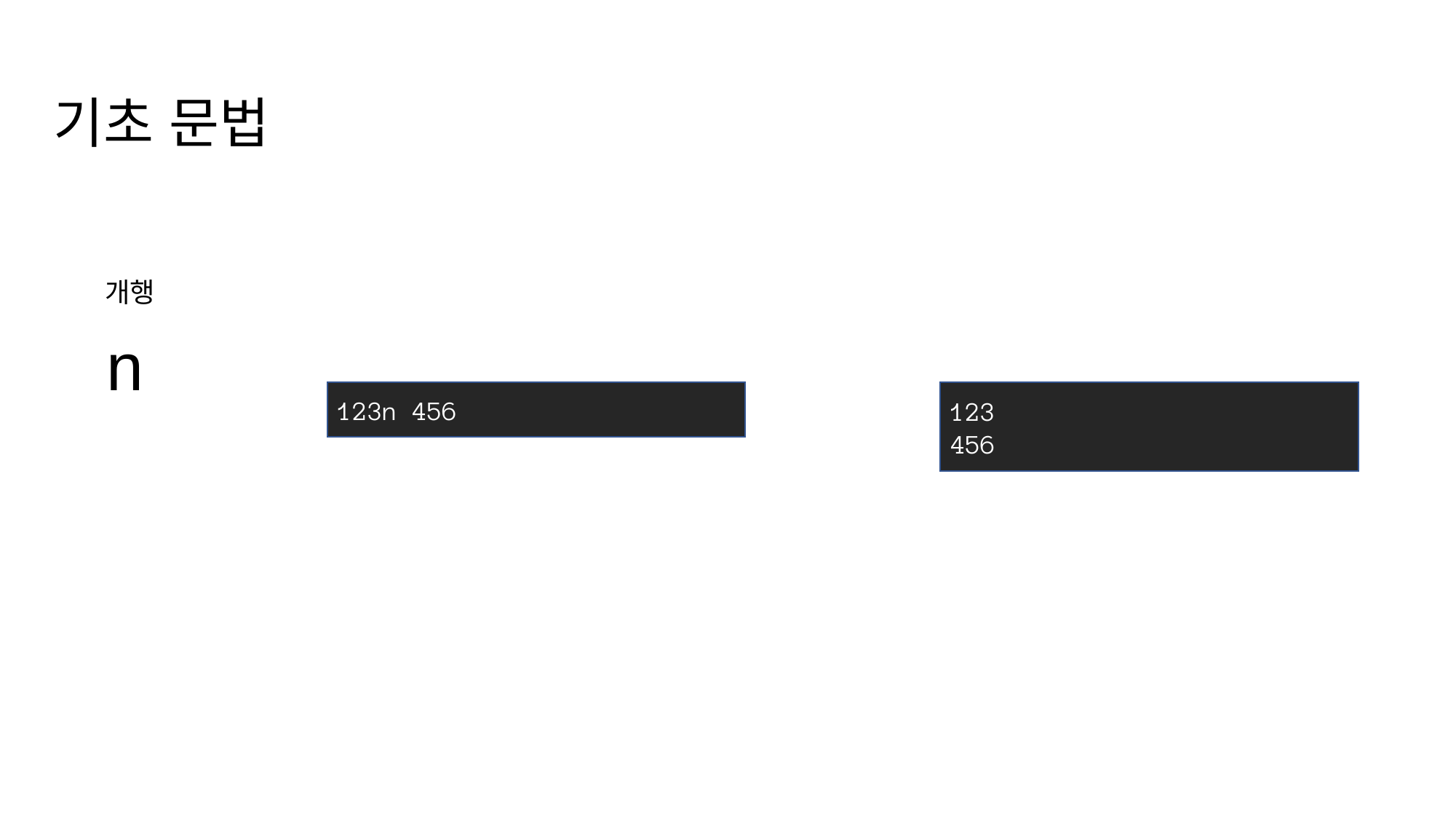

기초 문법

n
개행
123n 456
123
456